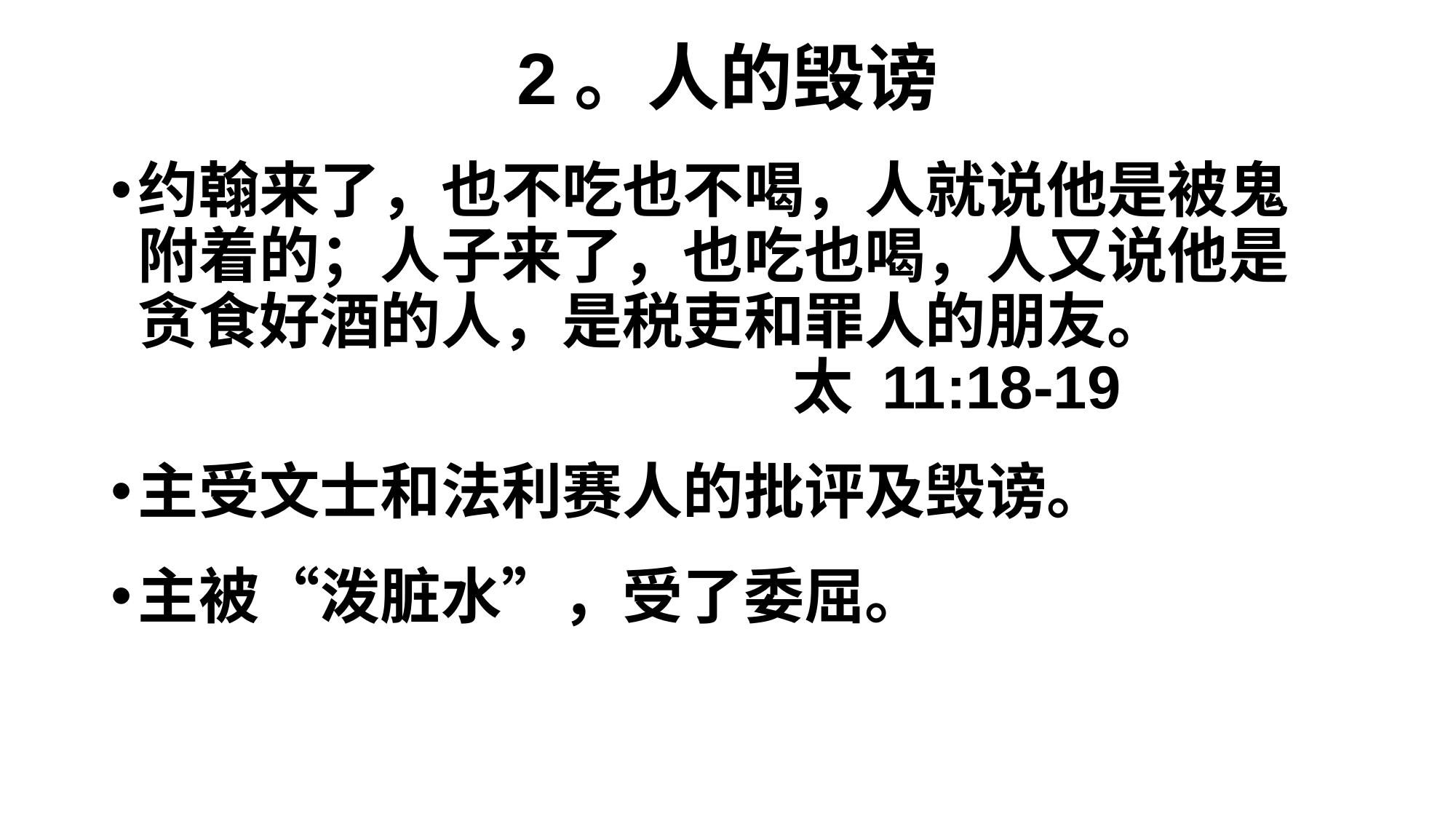

# 2。人的毁谤
约翰来了，也不吃也不喝，人就说他是被鬼附着的；人子来了，也吃也喝，人又说他是贪食好酒的人，是税吏和罪人的朋友。								太 11:18-19
主受文士和法利赛人的批评及毁谤。
主被“泼脏水”，受了委屈。